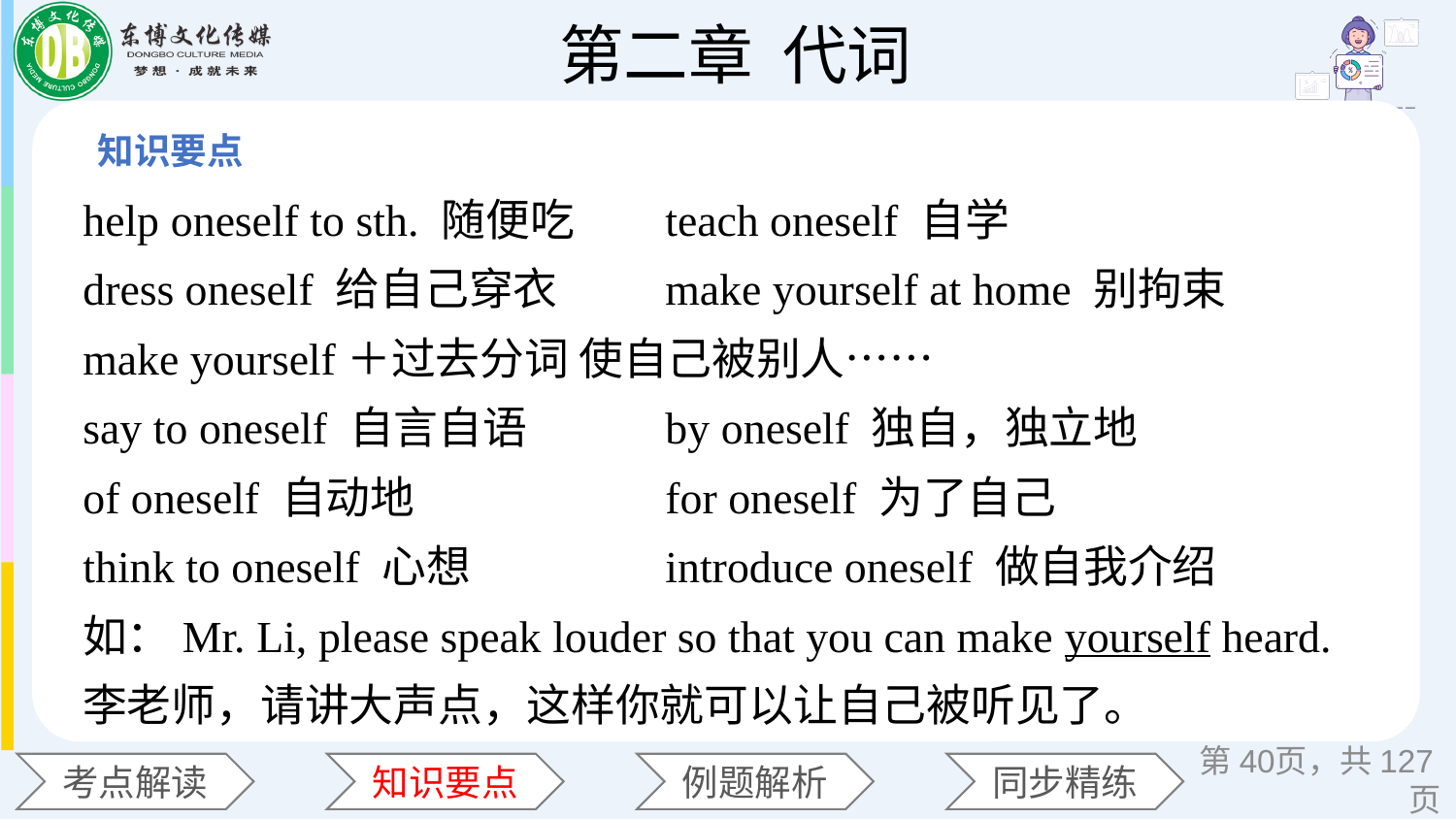

help oneself to sth. 随便吃    	teach oneself 自学
dress oneself 给自己穿衣    	make yourself at home 别拘束
make yourself＋过去分词 使自己被别人……
say to oneself 自言自语    	by oneself 独自，独立地
of oneself 自动地    		for oneself 为了自己
think to oneself 心想    		introduce oneself 做自我介绍
如：Mr. Li, please speak louder so that you can make yourself heard.
李老师，请讲大声点，这样你就可以让自己被听见了。
第40页，共127页